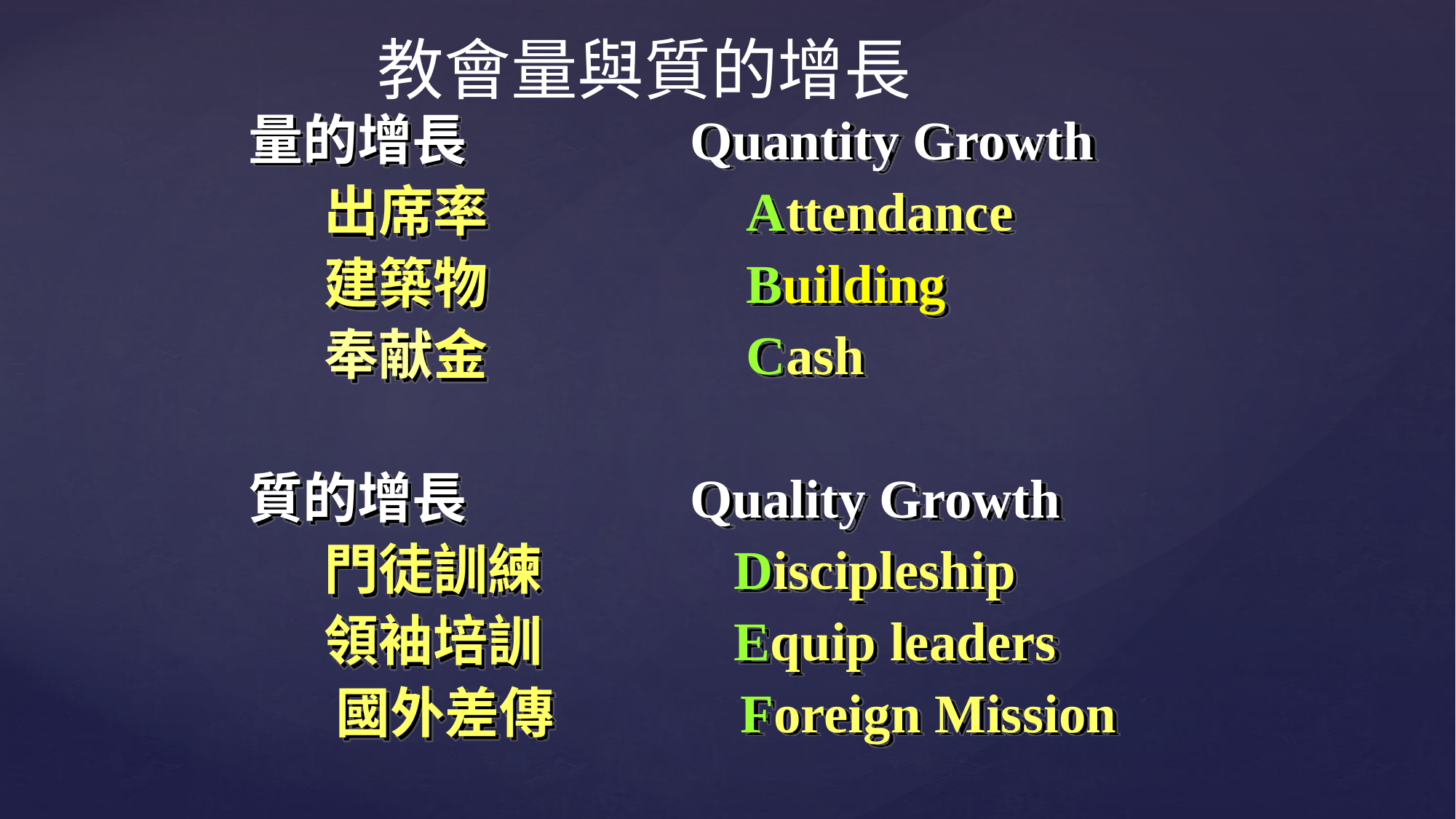

教會量與質的增長
量的增長                 Quantity Growth
	出席率	               Attendance
	建築物	               Building
	奉献金	               Cash

質的增長                 Quality Growth
	門徒訓練	              Discipleship
	領袖培訓	              Equip leaders
      國外差傳              Foreign Mission